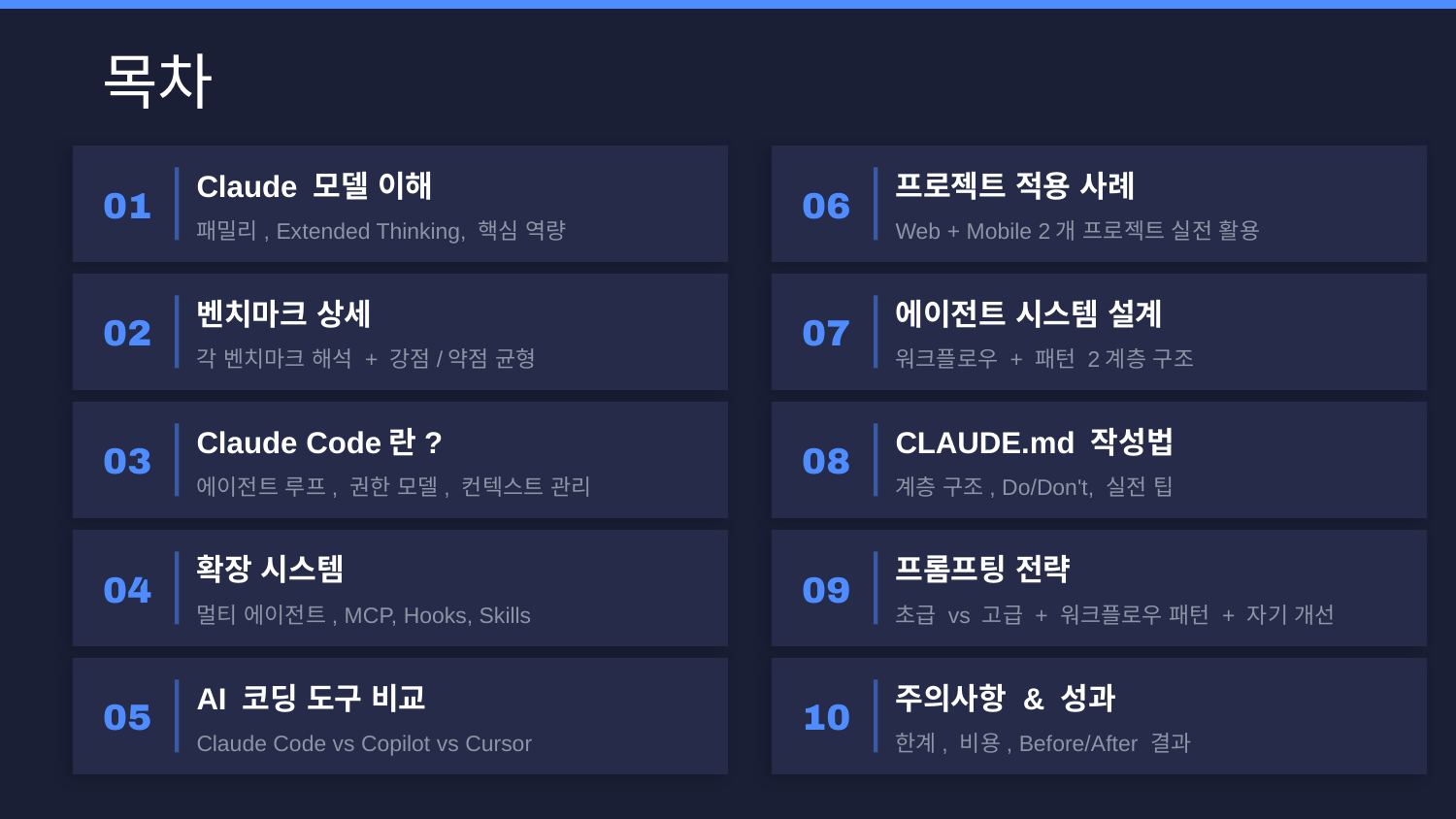

목차

01

06
Claude 모델 이해
프로젝트 적용 사례

패밀리, Extended Thinking, 핵심 역량
Web + Mobile 2개 프로젝트 실전 활용

02

07
벤치마크 상세
에이전트 시스템 설계

각 벤치마크 해석 + 강점/약점 균형
워크플로우 + 패턴 2계층 구조

03

08
Claude Code란?
CLAUDE.md 작성법

에이전트 루프, 권한 모델, 컨텍스트 관리
계층 구조, Do/Don't, 실전 팁

04

09
확장 시스템
프롬프팅 전략

멀티 에이전트, MCP, Hooks, Skills
초급 vs 고급 + 워크플로우 패턴 + 자기 개선

05

10
AI 코딩 도구 비교
주의사항 & 성과

Claude Code vs Copilot vs Cursor
한계, 비용, Before/After 결과